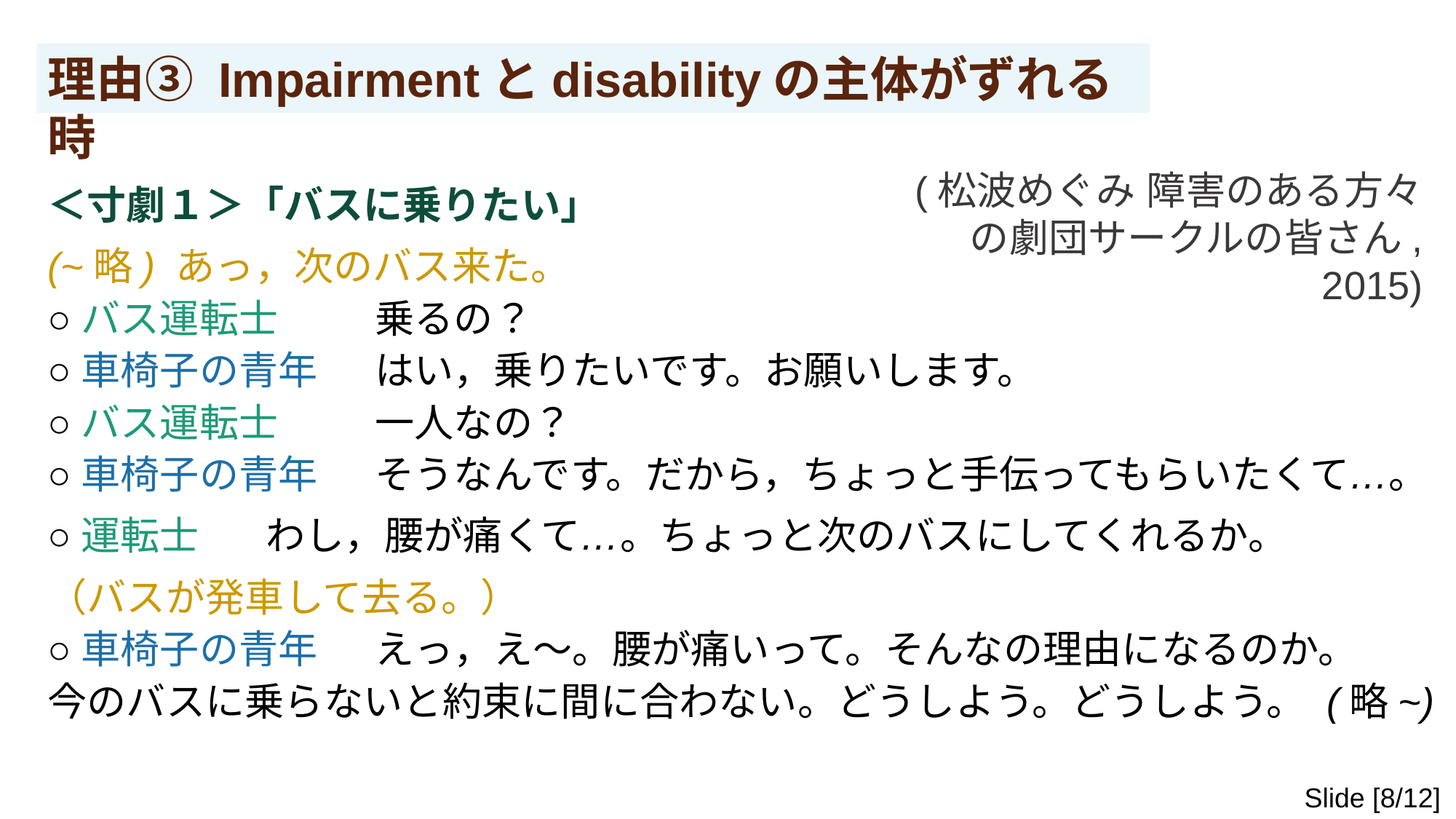

理由③ Impairmentとdisabilityの主体がずれる時
＜寸劇１＞「バスに乗りたい」
(~略) あっ，次のバス来た。
○バス運転士	乗るの？
○車椅子の青年 	はい，乗りたいです。お願いします。
○バス運転士 	一人なの？
○車椅子の青年 	そうなんです。だから，ちょっと手伝ってもらいたくて…。
○運転士 	わし，腰が痛くて…。ちょっと次のバスにしてくれるか。
（バスが発車して去る。）
○車椅子の青年 	えっ，え～。腰が痛いって。そんなの理由になるのか。
今のバスに乗らないと約束に間に合わない。どうしよう。どうしよう。 (略~)
(松波めぐみ 障害のある方々の劇団サークルの皆さん, 2015)